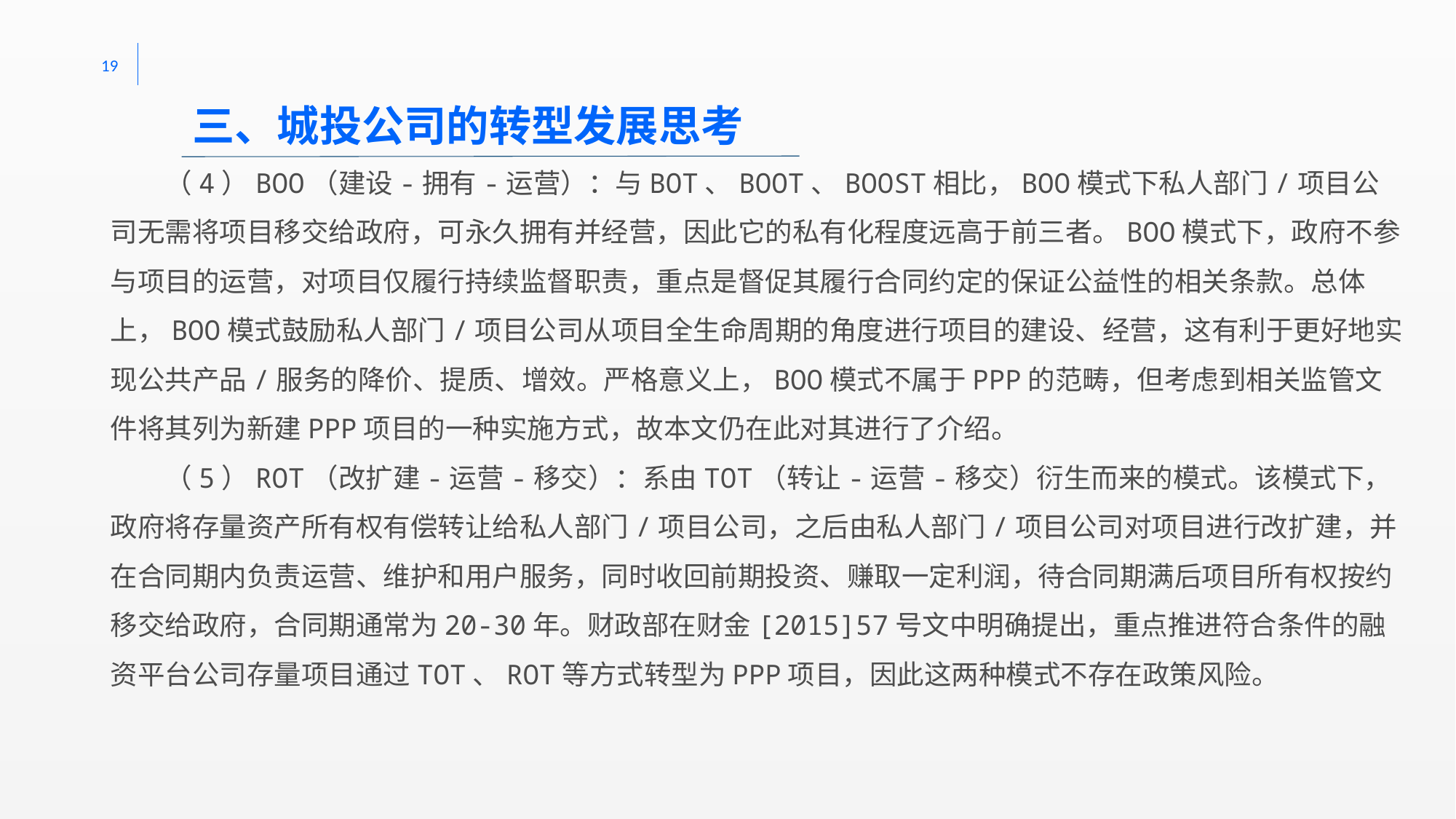

三、城投公司的转型发展思考
（4）BOO（建设-拥有-运营）：与BOT、BOOT、BOOST相比，BOO模式下私人部门/项目公司无需将项目移交给政府，可永久拥有并经营，因此它的私有化程度远高于前三者。BOO模式下，政府不参与项目的运营，对项目仅履行持续监督职责，重点是督促其履行合同约定的保证公益性的相关条款。总体上，BOO模式鼓励私人部门/项目公司从项目全生命周期的角度进行项目的建设、经营，这有利于更好地实现公共产品/服务的降价、提质、增效。严格意义上，BOO模式不属于PPP的范畴，但考虑到相关监管文件将其列为新建PPP项目的一种实施方式，故本文仍在此对其进行了介绍。
（5）ROT（改扩建-运营-移交）：系由TOT（转让-运营-移交）衍生而来的模式。该模式下，政府将存量资产所有权有偿转让给私人部门/项目公司，之后由私人部门/项目公司对项目进行改扩建，并在合同期内负责运营、维护和用户服务，同时收回前期投资、赚取一定利润，待合同期满后项目所有权按约移交给政府，合同期通常为20-30年。财政部在财金[2015]57号文中明确提出，重点推进符合条件的融资平台公司存量项目通过TOT、ROT等方式转型为PPP项目，因此这两种模式不存在政策风险。